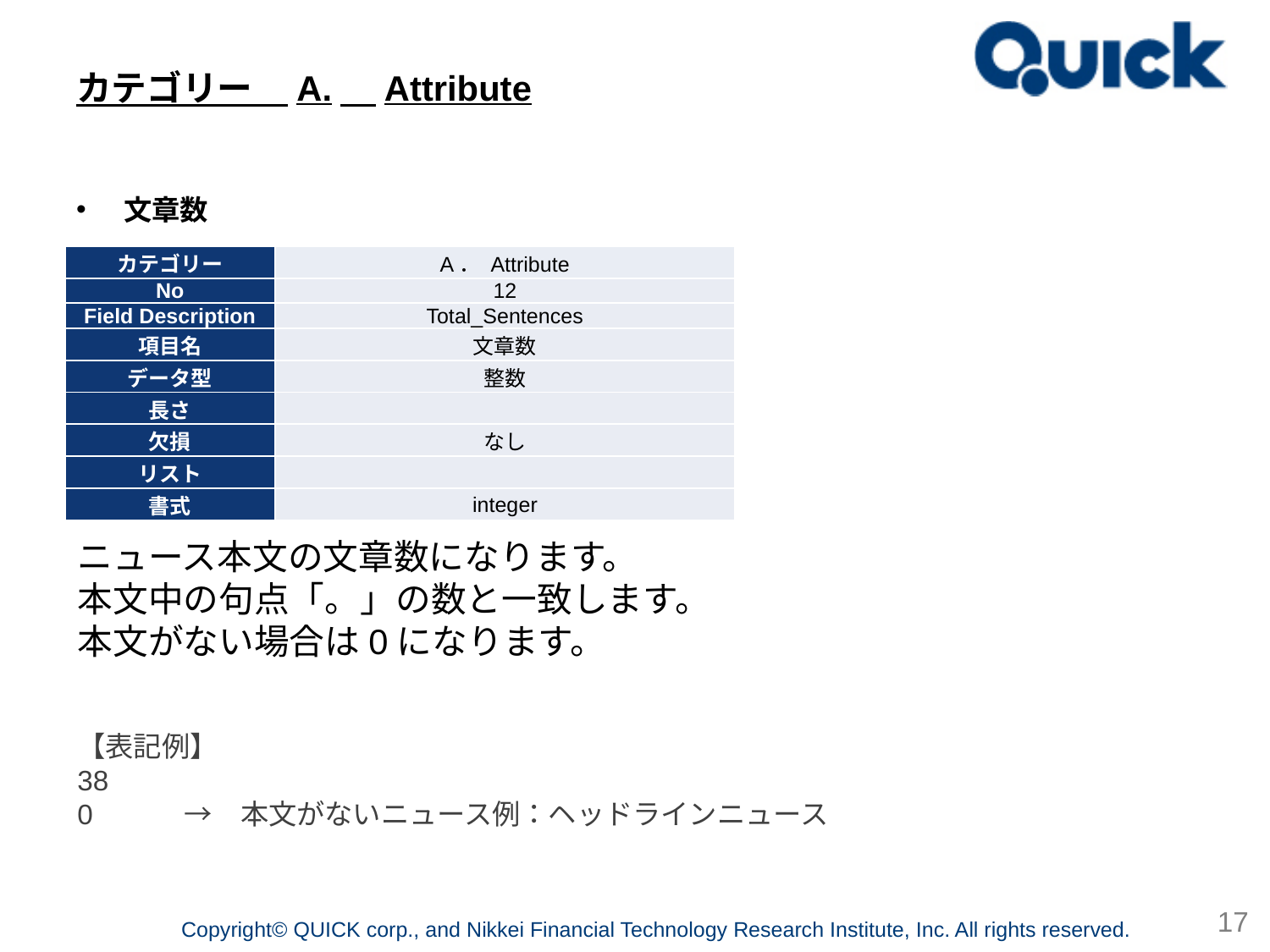

# カテゴリー　A.　Attribute
文章数
| カテゴリー | A． Attribute |
| --- | --- |
| No | 12 |
| Field Description | Total\_Sentences |
| 項目名 | 文章数 |
| データ型 | 整数 |
| 長さ |  |
| 欠損 | なし |
| リスト |  |
| 書式 | integer |
ニュース本文の文章数になります。
本文中の句点「。」の数と一致します。
本文がない場合は0になります。

【表記例】
38
0　　　→　本文がないニュース例：ヘッドラインニュース
17